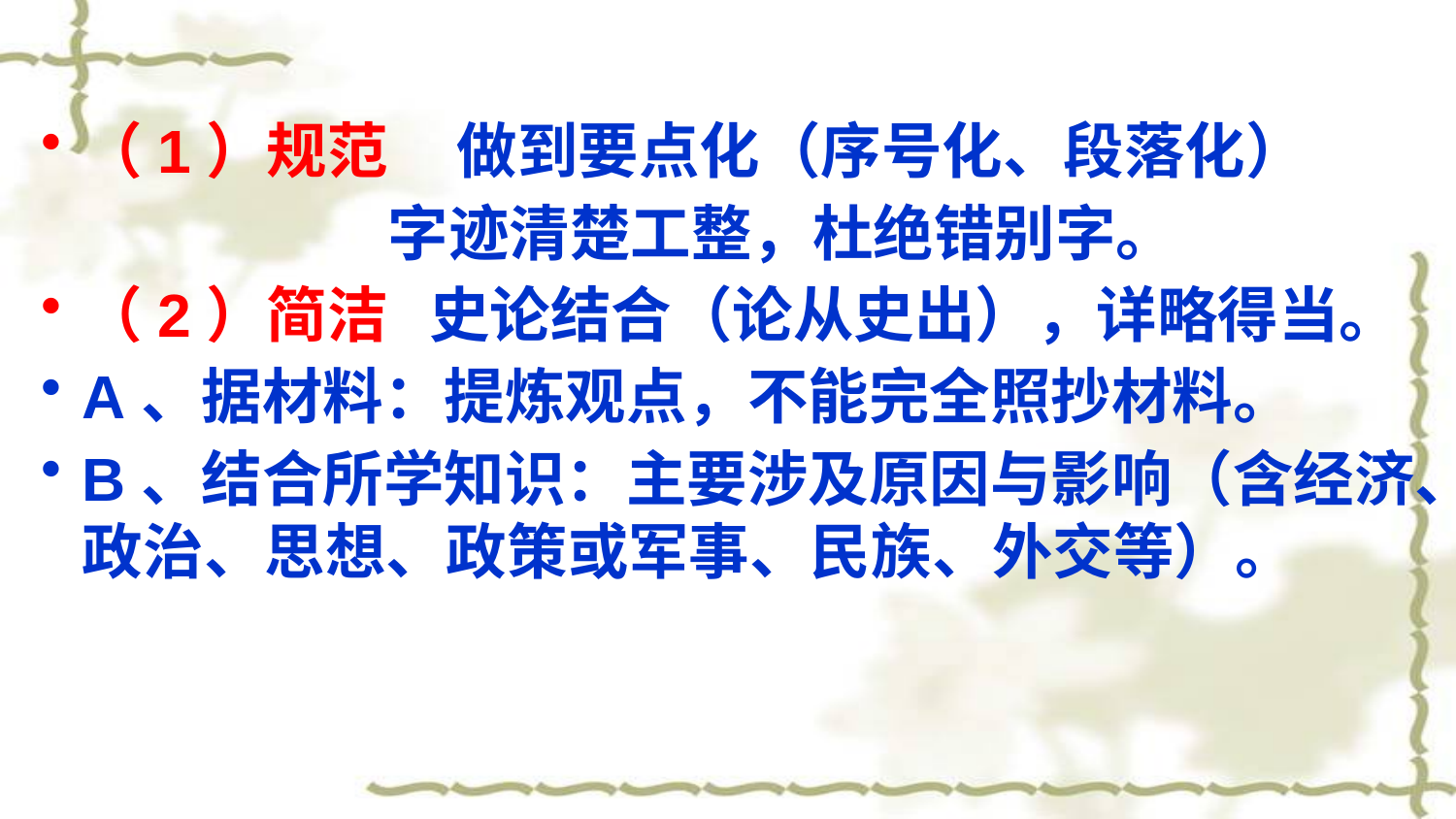

（1）规范     做到要点化（序号化、段落化）
                        字迹清楚工整，杜绝错别字。
（2）简洁   史论结合（论从史出），详略得当。
A、据材料：提炼观点，不能完全照抄材料。
B、结合所学知识：主要涉及原因与影响（含经济、政治、思想、政策或军事、民族、外交等）。